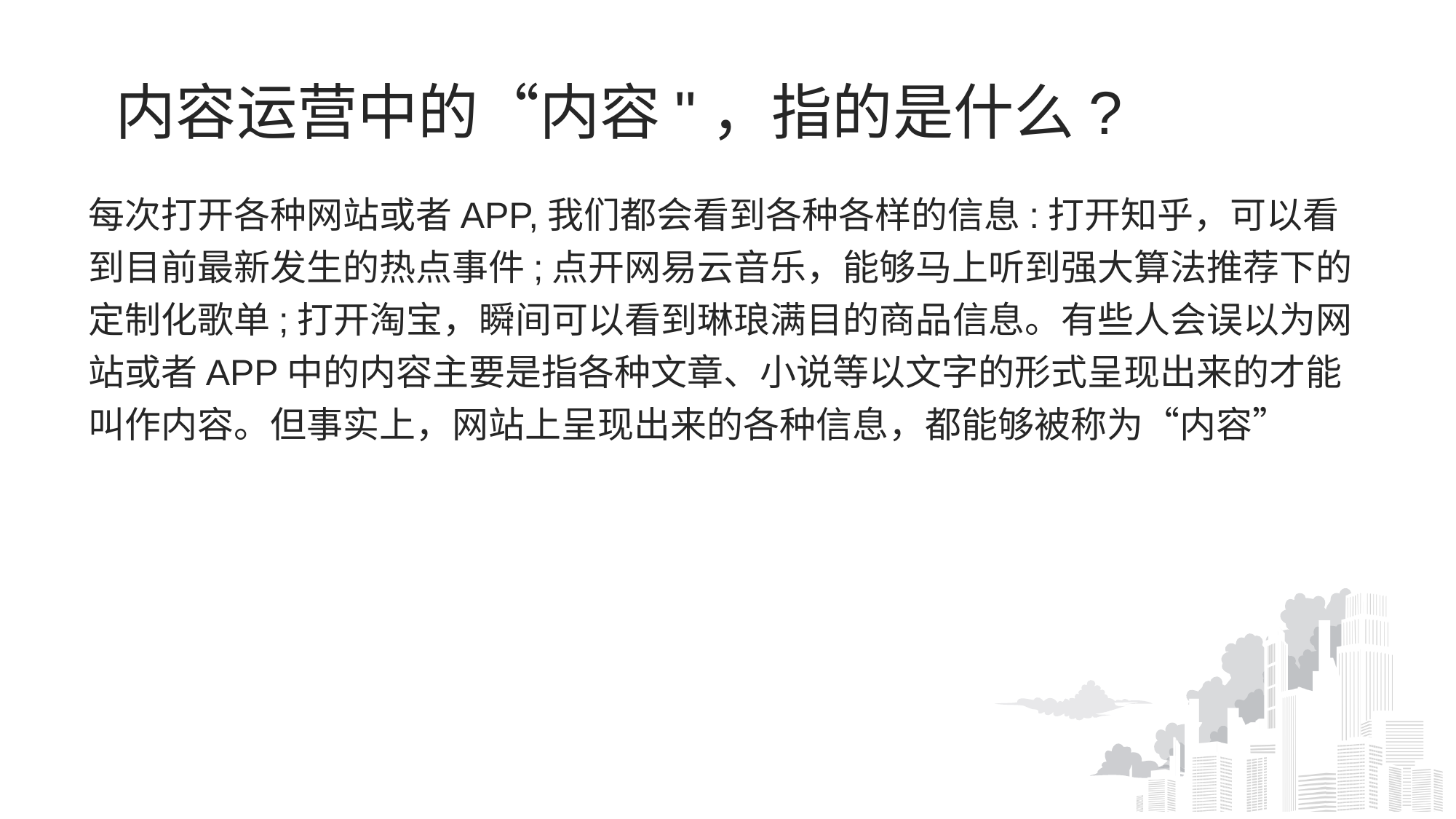

# 内容运营中的“内容"，指的是什么?
每次打开各种网站或者APP,我们都会看到各种各样的信息:打开知乎，可以看到目前最新发生的热点事件;点开网易云音乐，能够马上听到强大算法推荐下的定制化歌单;打开淘宝，瞬间可以看到琳琅满目的商品信息。有些人会误以为网站或者APP中的内容主要是指各种文章、小说等以文字的形式呈现出来的才能叫作内容。但事实上，网站上呈现出来的各种信息，都能够被称为“内容”